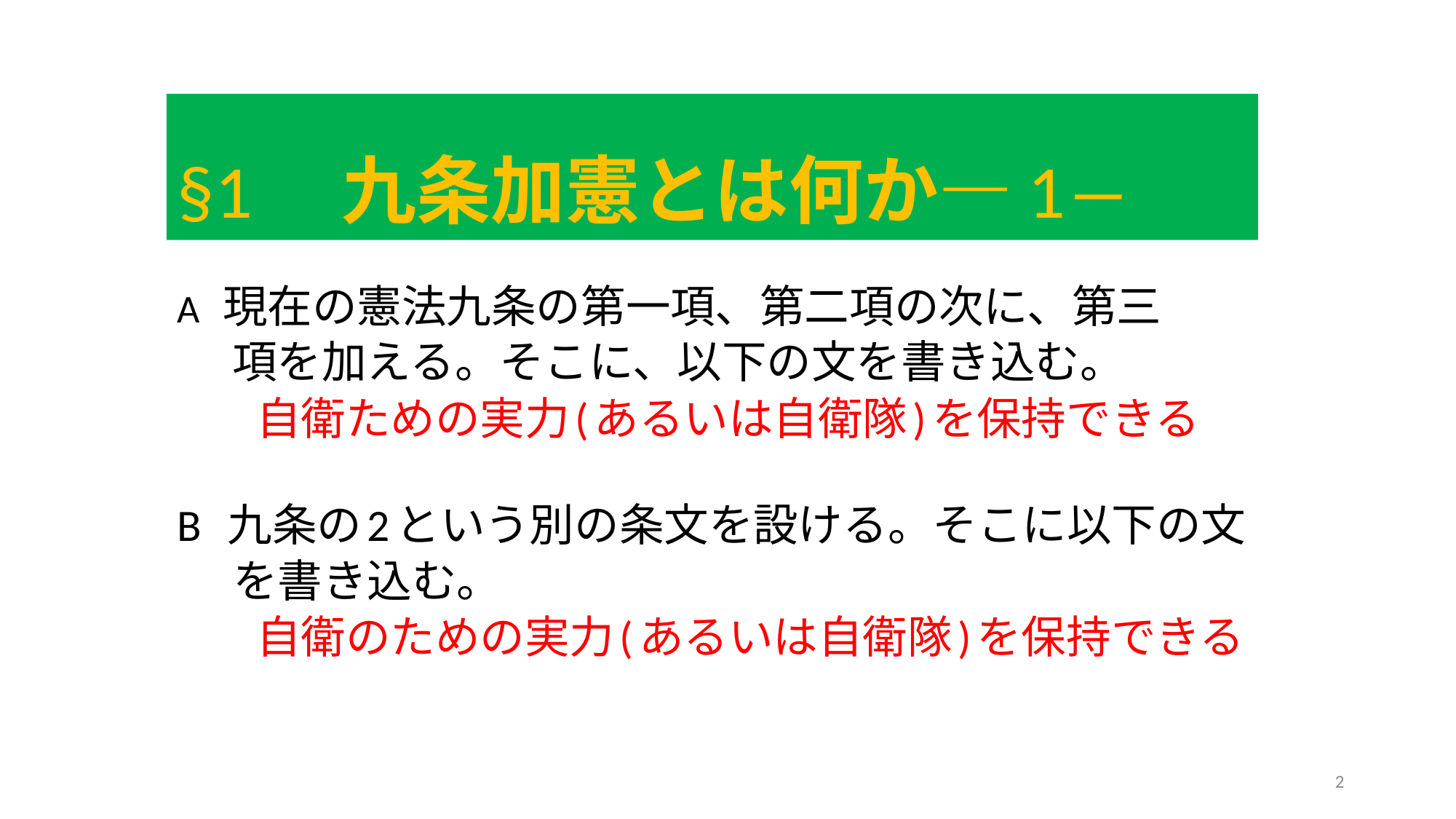

# §1　九条加憲とは何か―1―
A  現在の憲法九条の第一項、第二項の次に、第三
　 項を加える。そこに、以下の文を書き込む。
　　自衛ための実力(あるいは自衛隊)を保持できる

B  九条の2という別の条文を設ける。そこに以下の文
     を書き込む。
　　自衛のための実力(あるいは自衛隊)を保持できる

2